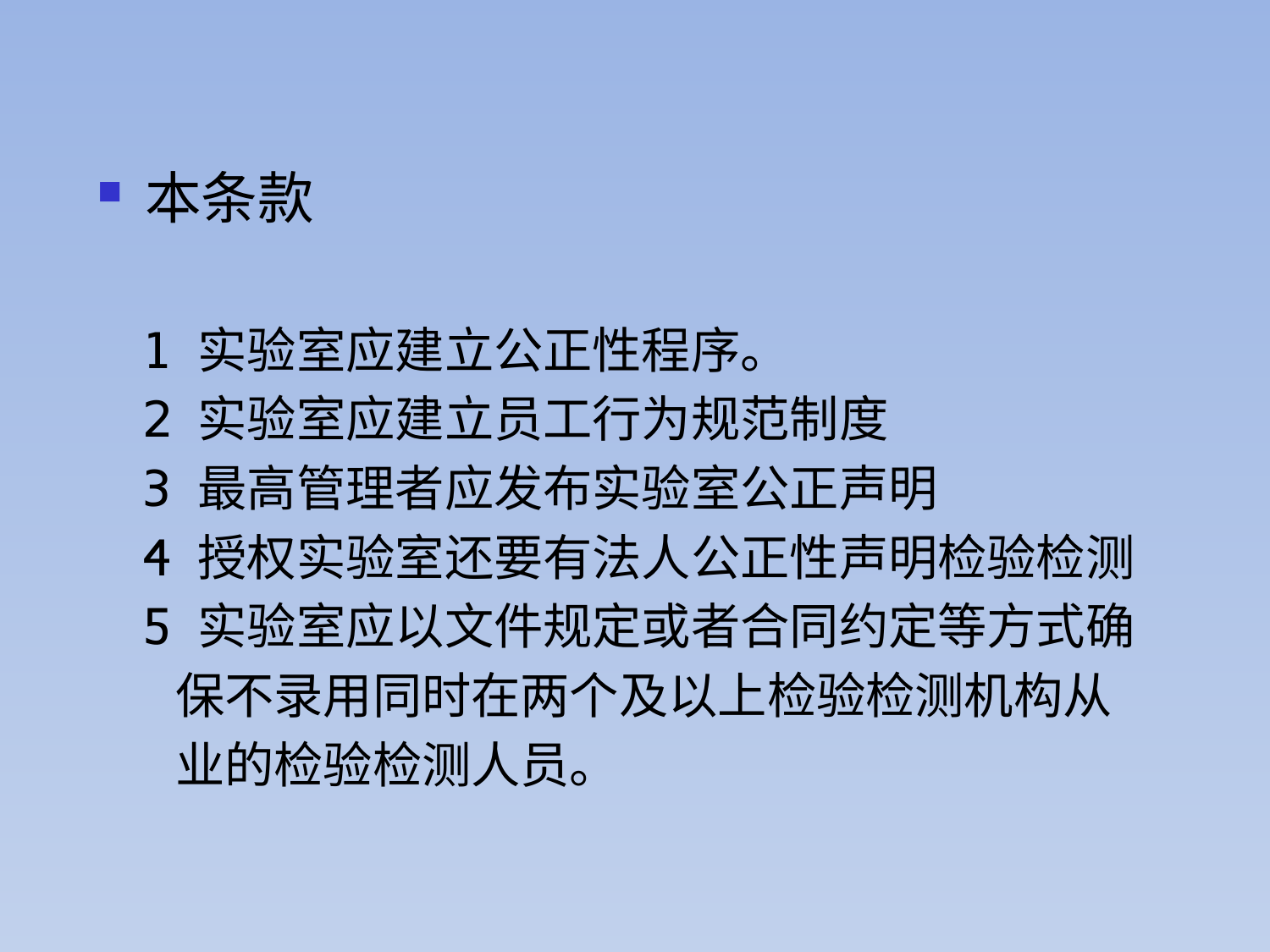

本条款

   1 实验室应建立公正性程序。
   2 实验室应建立员工行为规范制度
   3 最高管理者应发布实验室公正声明
   4 授权实验室还要有法人公正性声明检验检测
   5 实验室应以文件规定或者合同约定等方式确
      保不录用同时在两个及以上检验检测机构从
      业的检验检测人员。